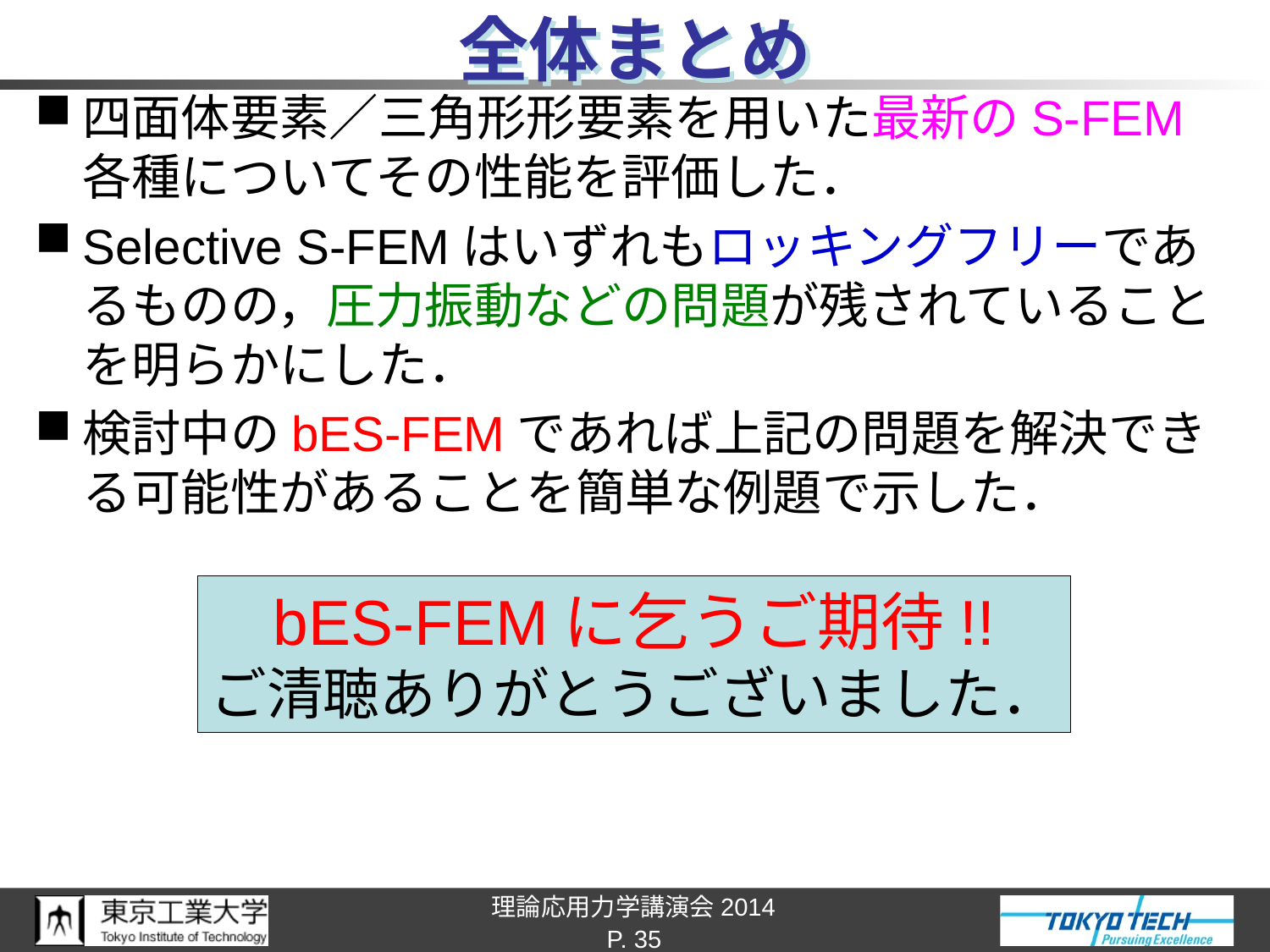

# 全体まとめ
四面体要素／三角形形要素を用いた最新のS-FEM各種についてその性能を評価した．
Selective S-FEMはいずれもロッキングフリーであるものの，圧力振動などの問題が残されていることを明らかにした．
検討中のbES-FEMであれば上記の問題を解決できる可能性があることを簡単な例題で示した．

bES-FEMに乞うご期待!!
ご清聴ありがとうございました．
P. 35